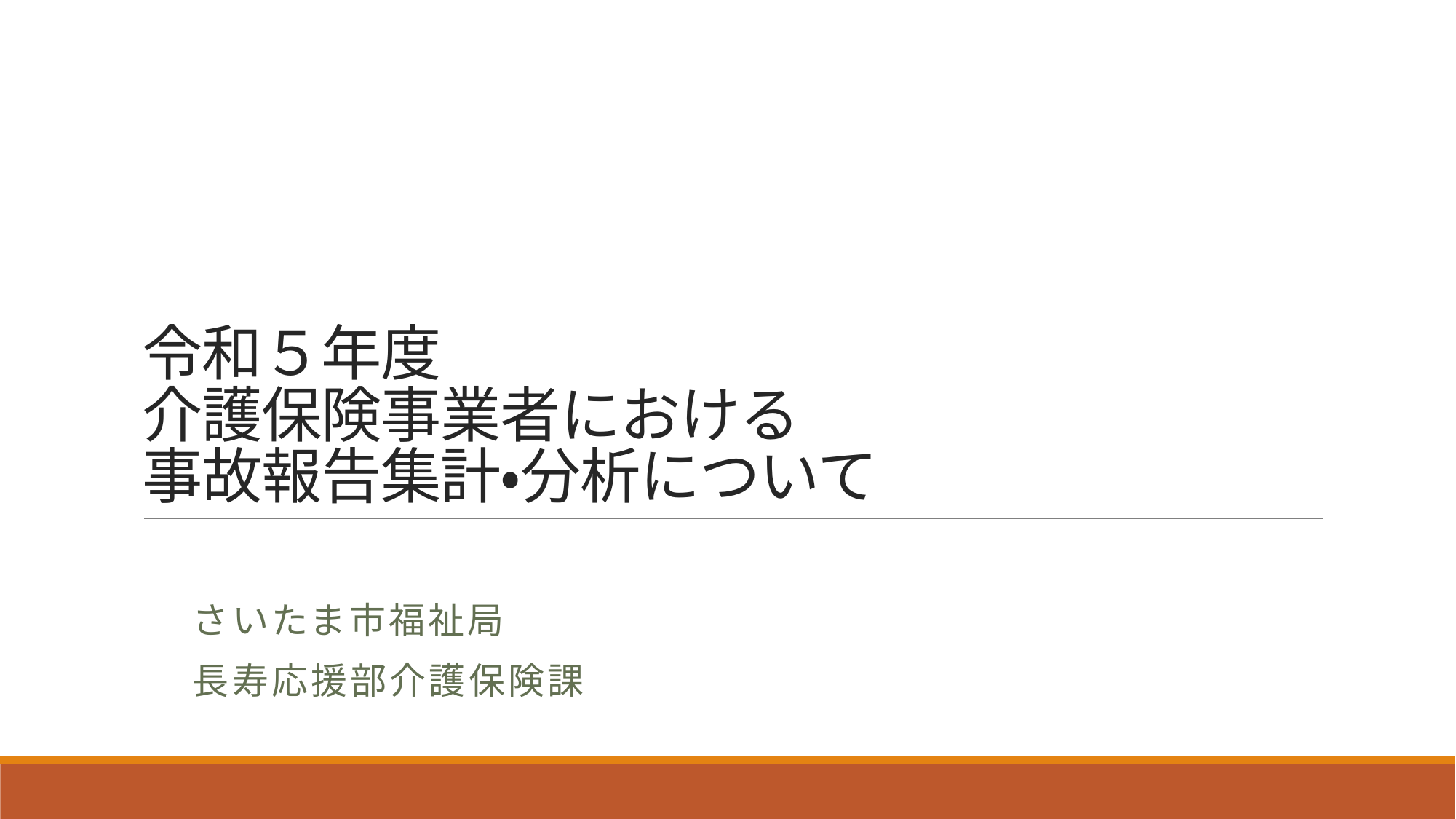

# 令和５年度 介護保険事業者における 事故報告集計・分析について

さいたま市福祉局
長寿応援部介護保険課